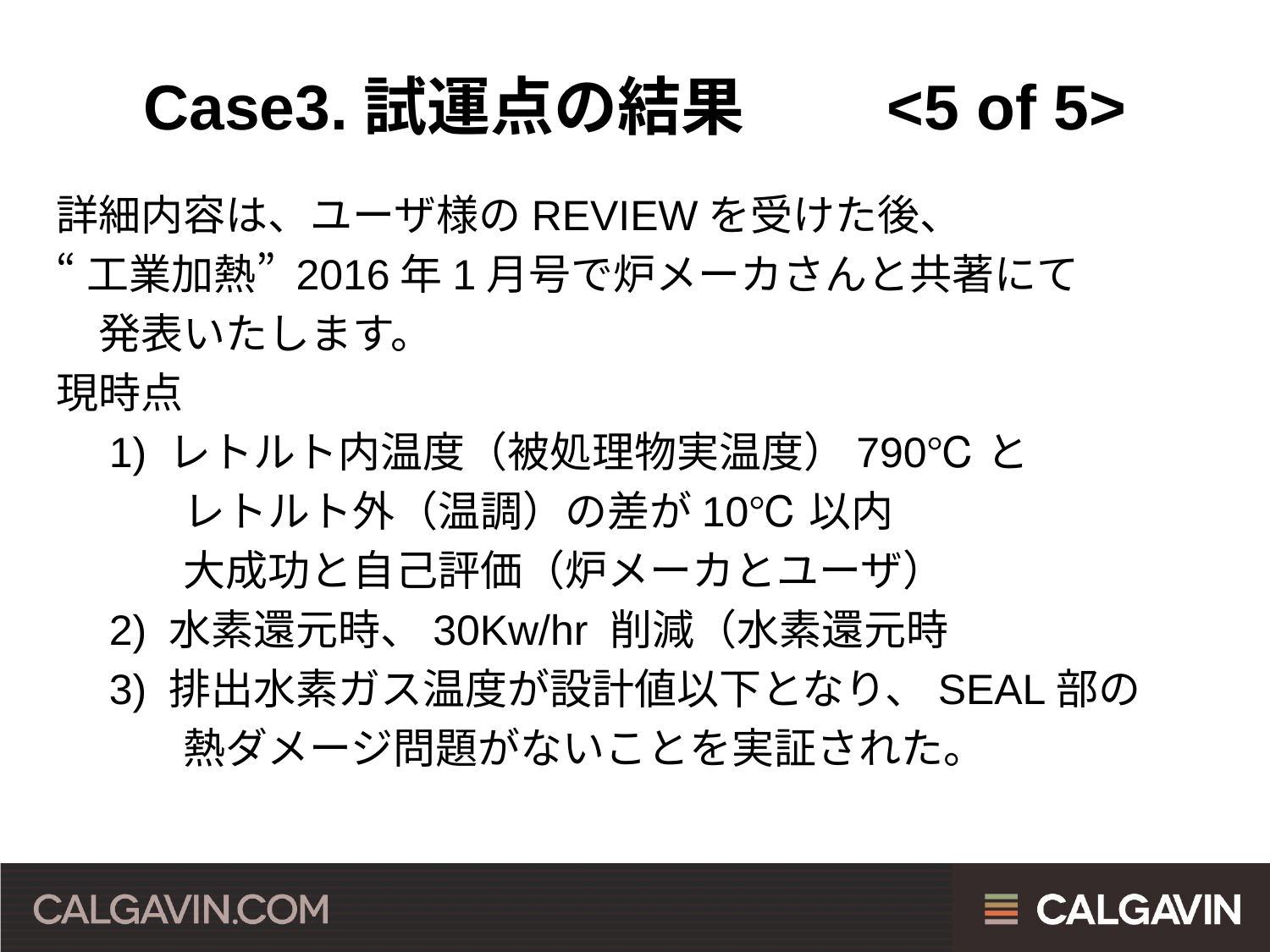

# Case3.試運点の結果　　<5 of 5>
詳細内容は、ユーザ様のREVIEWを受けた後、
“工業加熱” 2016年1月号で炉メーカさんと共著にて
　発表いたします。
現時点
　1) レトルト内温度（被処理物実温度）790℃と
　　　レトルト外（温調）の差が10℃以内
　　　大成功と自己評価（炉メーカとユーザ）
　2) 水素還元時、30Kw/hr 削減（水素還元時
　3) 排出水素ガス温度が設計値以下となり、SEAL部の
　　　熱ダメージ問題がないことを実証された。